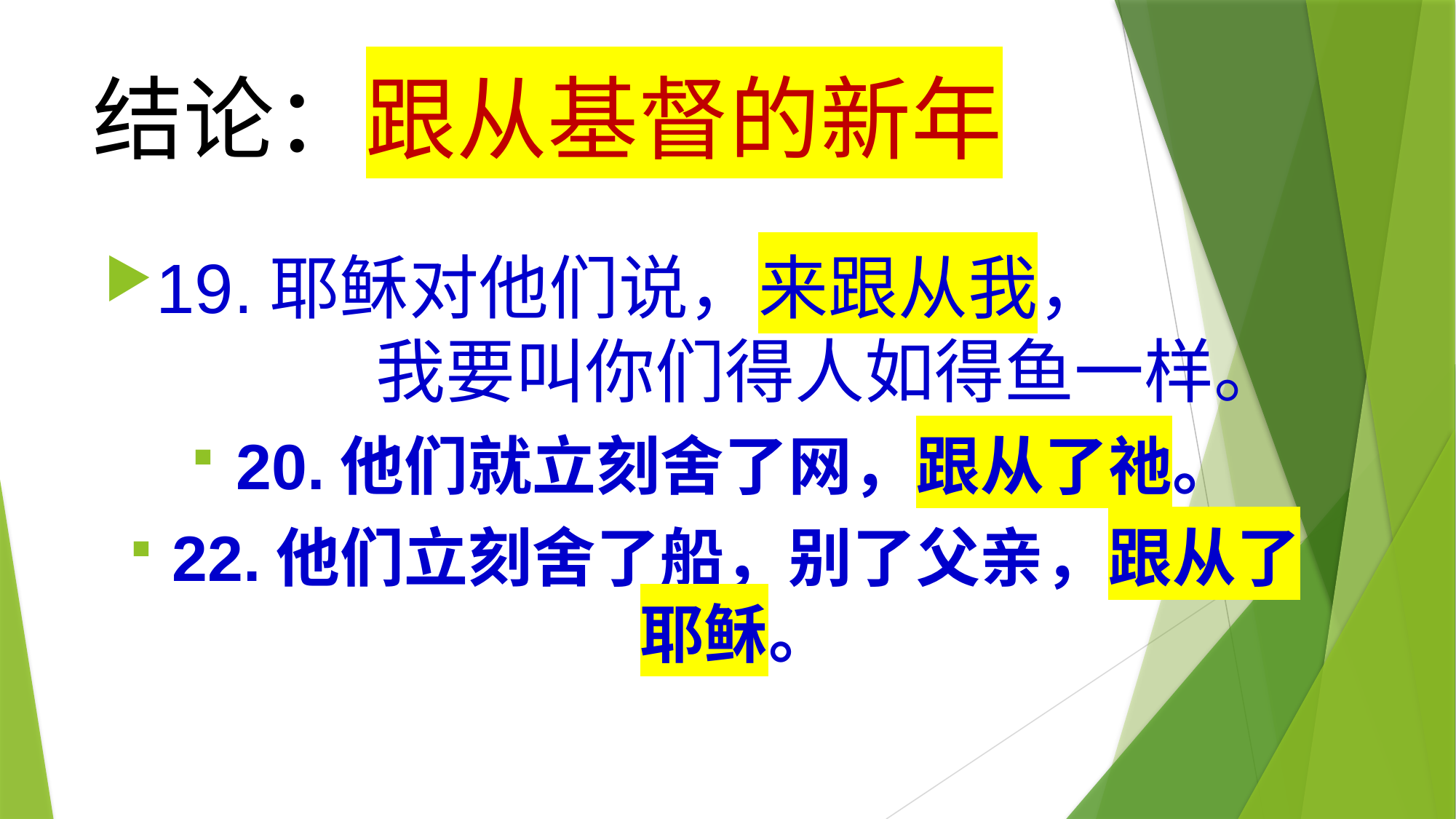

# 结论：跟从基督的新年
19.耶稣对他们说，来跟从我，                            我要叫你们得人如得鱼一样。
20.他们就立刻舍了网，跟从了祂。
22.他们立刻舍了船，别了父亲，跟从了耶稣。